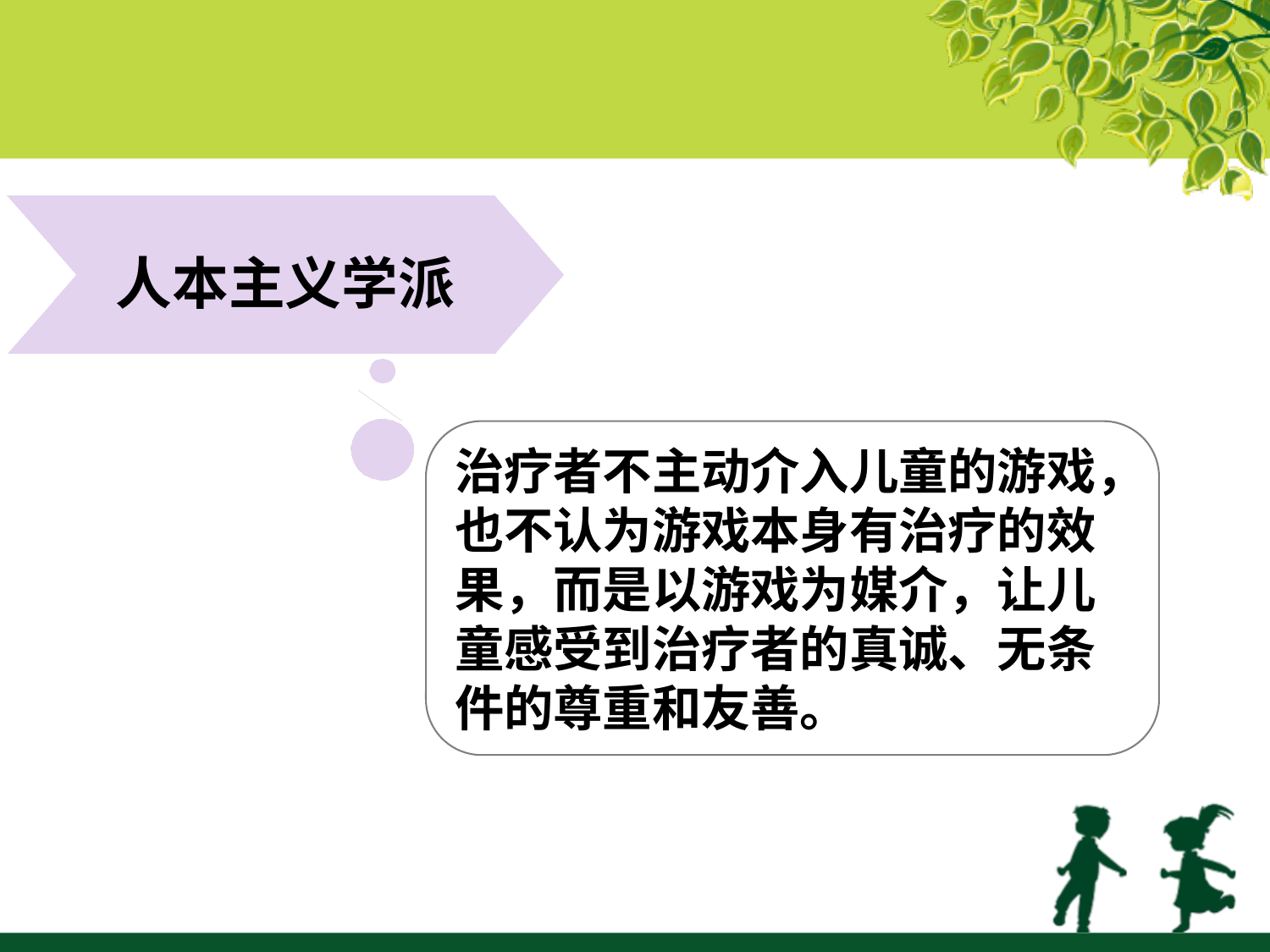

人本主义学派

治疗者不主动介入儿童的游戏，也不认为游戏本身有治疗的效果，而是以游戏为媒介，让儿童感受到治疗者的真诚、无条件的尊重和友善。